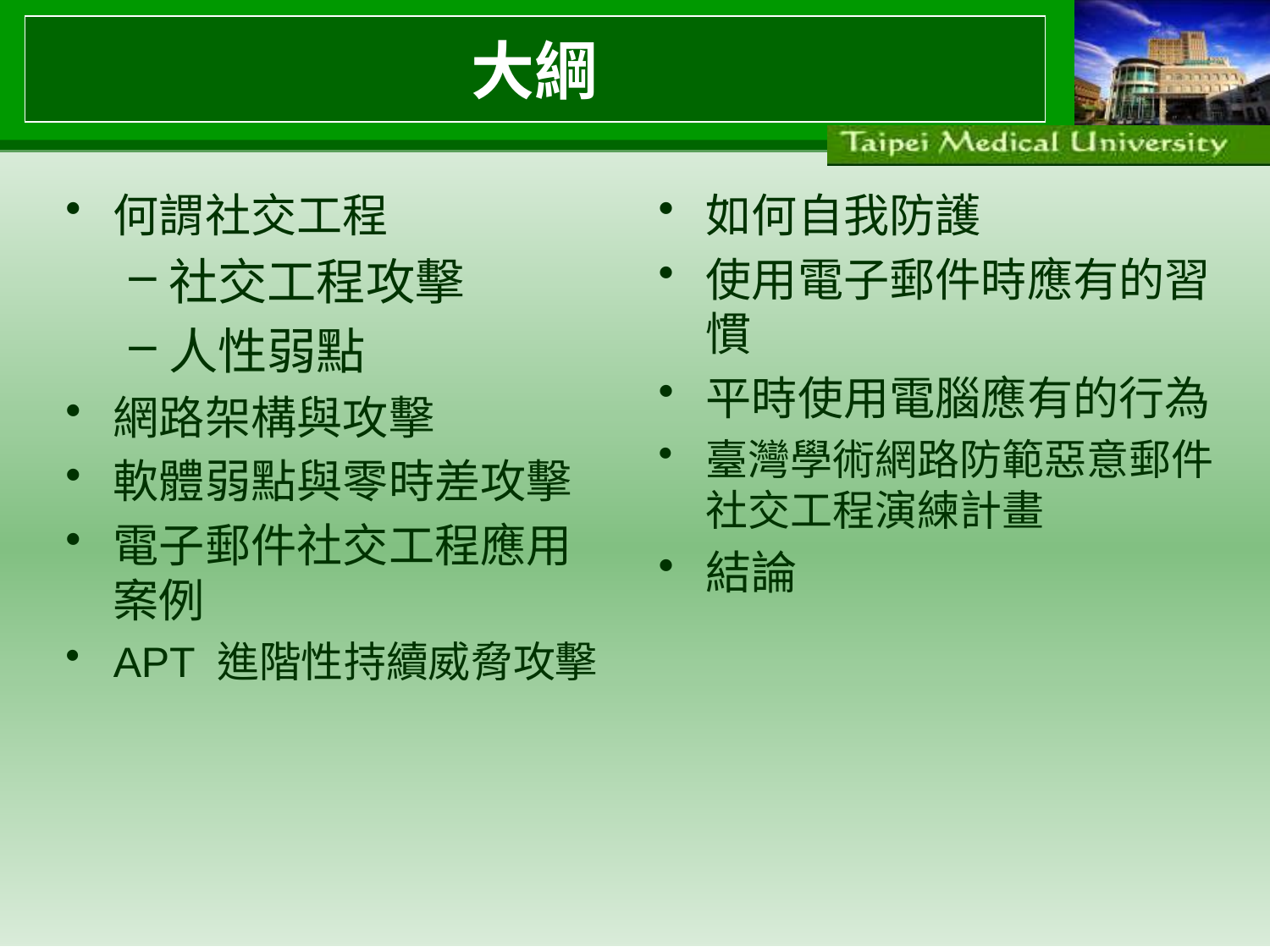

# 大綱
何謂社交工程
社交工程攻擊
人性弱點
網路架構與攻擊
軟體弱點與零時差攻擊
電子郵件社交工程應用案例
APT 進階性持續威脅攻擊
如何自我防護
使用電子郵件時應有的習慣
平時使用電腦應有的行為
臺灣學術網路防範惡意郵件社交工程演練計畫
結論